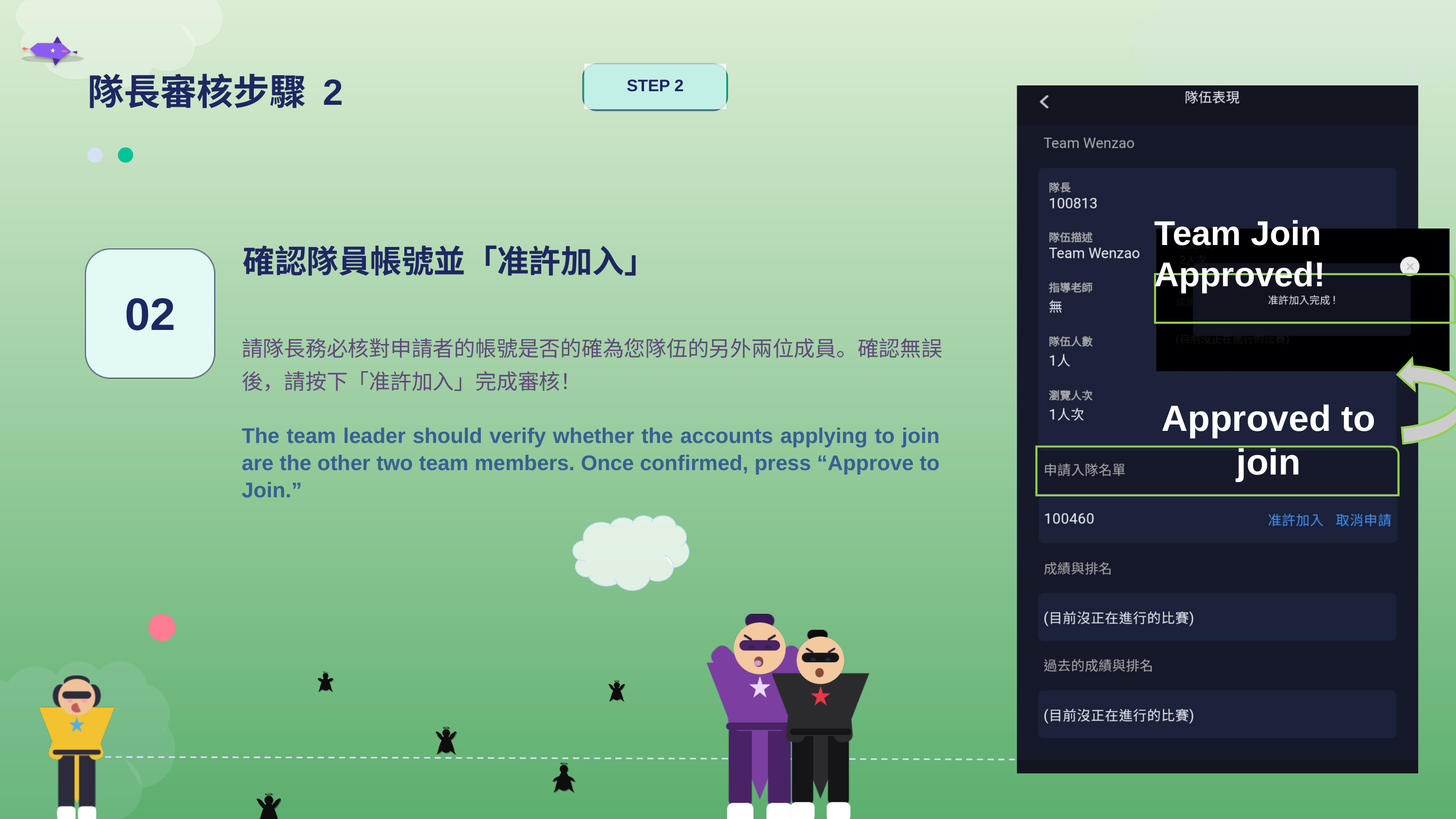

隊長審核步驟 2

STEP 2

Team Join Approved!

確認隊員帳號並「准許加入」

02

請隊長務必核對申請者的帳號是否的確為您隊伍的另外兩位成員。確認無誤後，請按下「准許加入」完成審核！

Approved to join

The team leader should verify whether the accounts applying to join are the other two team members. Once confirmed, press “Approve to Join.”